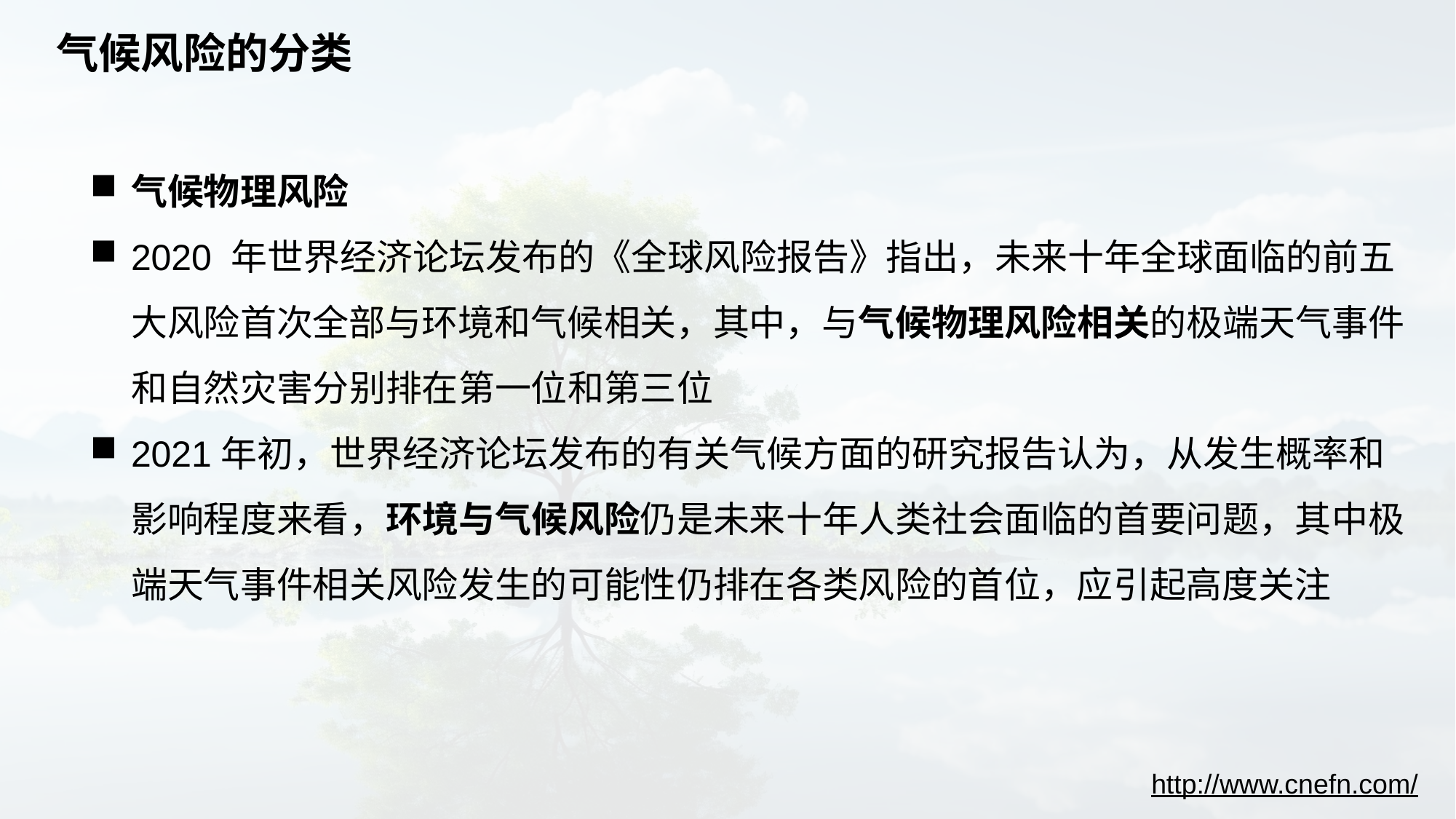

# 气候风险的分类
气候物理风险
2020 年世界经济论坛发布的《全球风险报告》指出，未来十年全球面临的前五大风险首次全部与环境和气候相关，其中，与气候物理风险相关的极端天气事件和自然灾害分别排在第一位和第三位
2021年初，世界经济论坛发布的有关气候方面的研究报告认为，从发生概率和影响程度来看，环境与气候风险仍是未来十年人类社会面临的首要问题，其中极端天气事件相关风险发生的可能性仍排在各类风险的首位，应引起高度关注